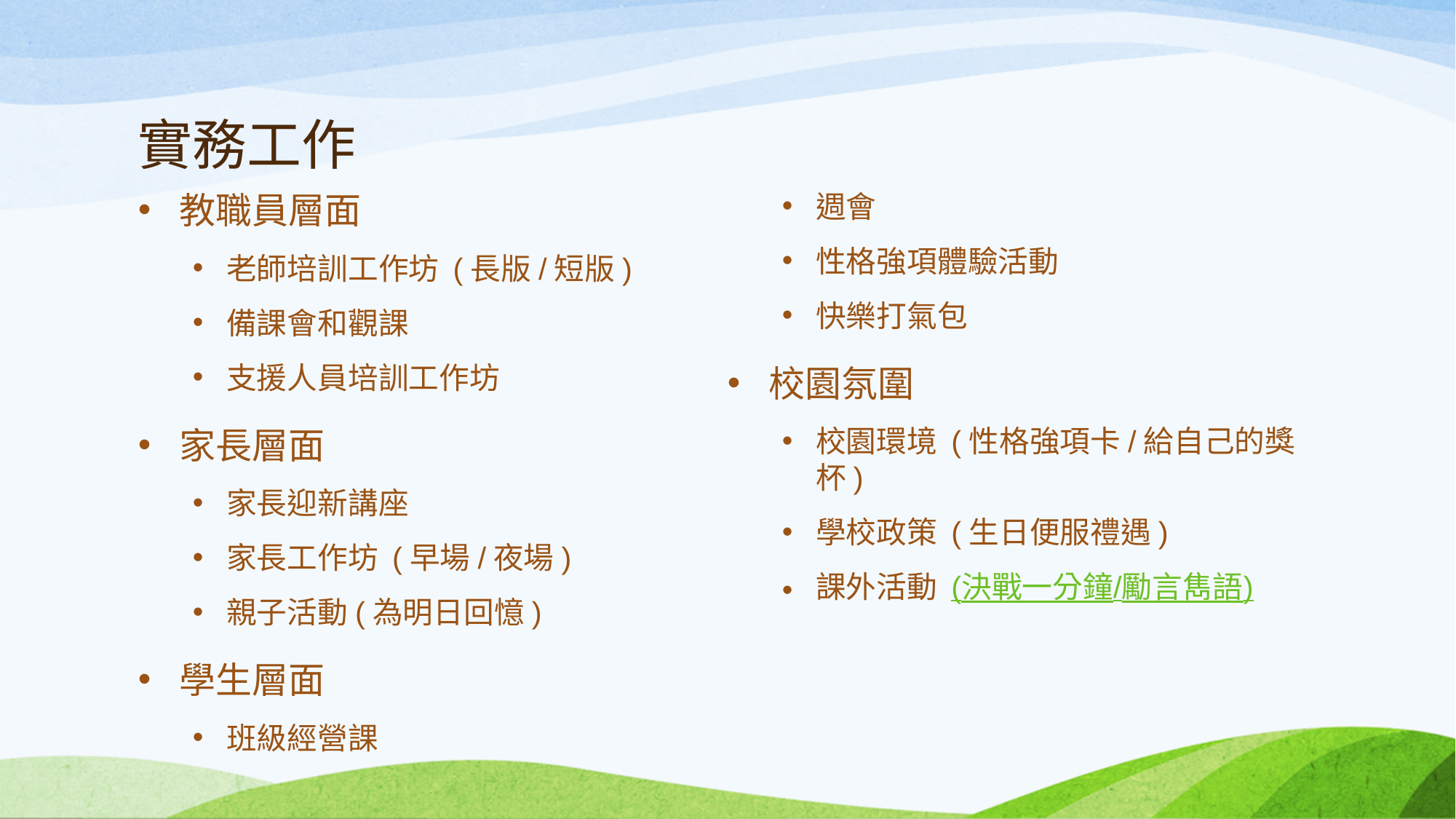

# 實務工作
教職員層面
老師培訓工作坊 (長版/短版)
備課會和觀課
支援人員培訓工作坊
家長層面
家長迎新講座
家長工作坊 (早場/夜場)
親子活動(為明日回憶)
學生層面
班級經營課
週會
性格強項體驗活動
快樂打氣包
校園氛圍
校園環境 (性格強項卡/給自己的獎杯)
學校政策 (生日便服禮遇)
課外活動 (決戰一分鐘/勵言雋語)